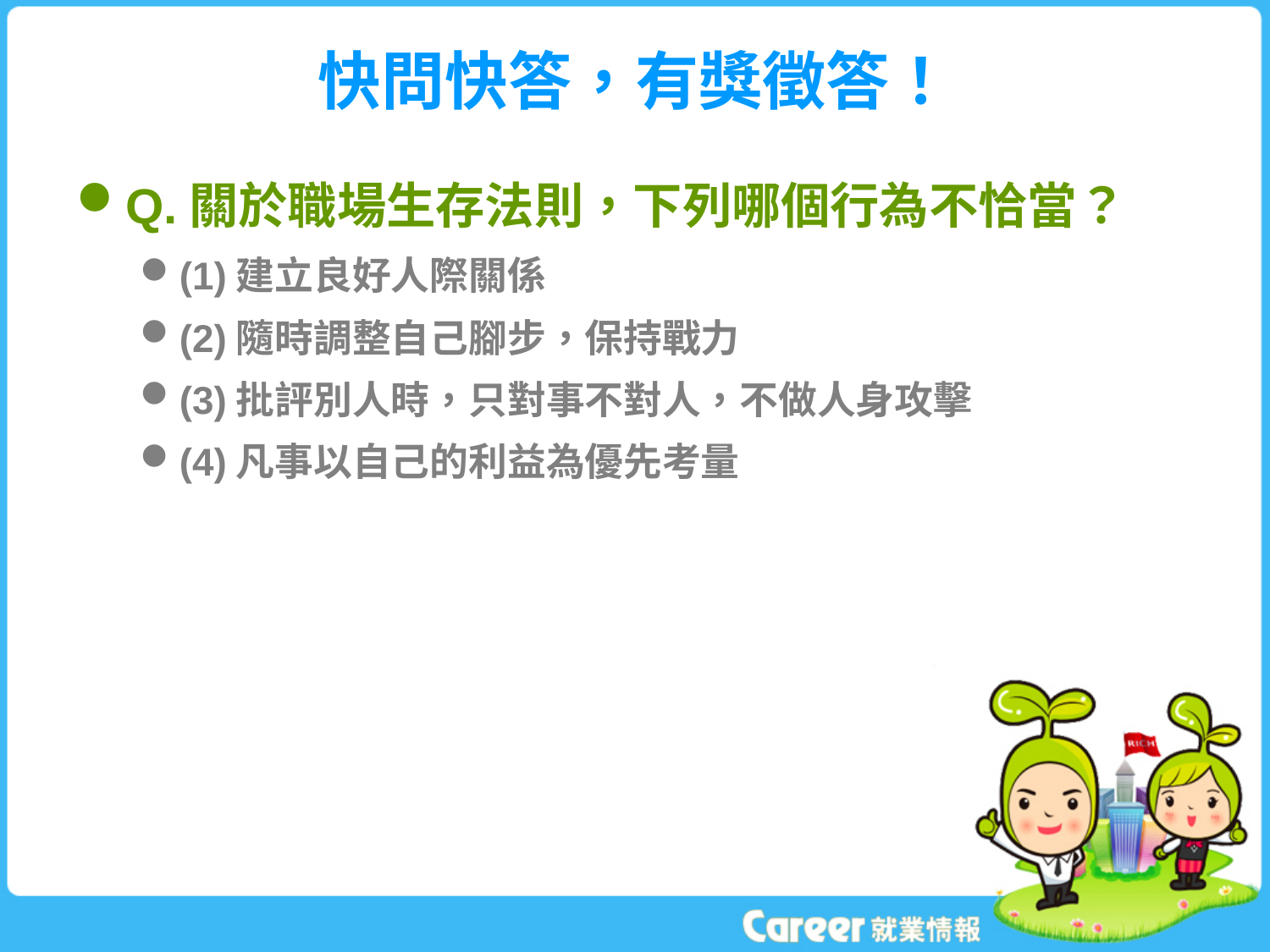

# 快問快答，有獎徵答！
Q.關於職場生存法則，下列哪個行為不恰當？
(1)建立良好人際關係
(2)隨時調整自己腳步，保持戰力
(3)批評別人時，只對事不對人，不做人身攻擊
(4)凡事以自己的利益為優先考量